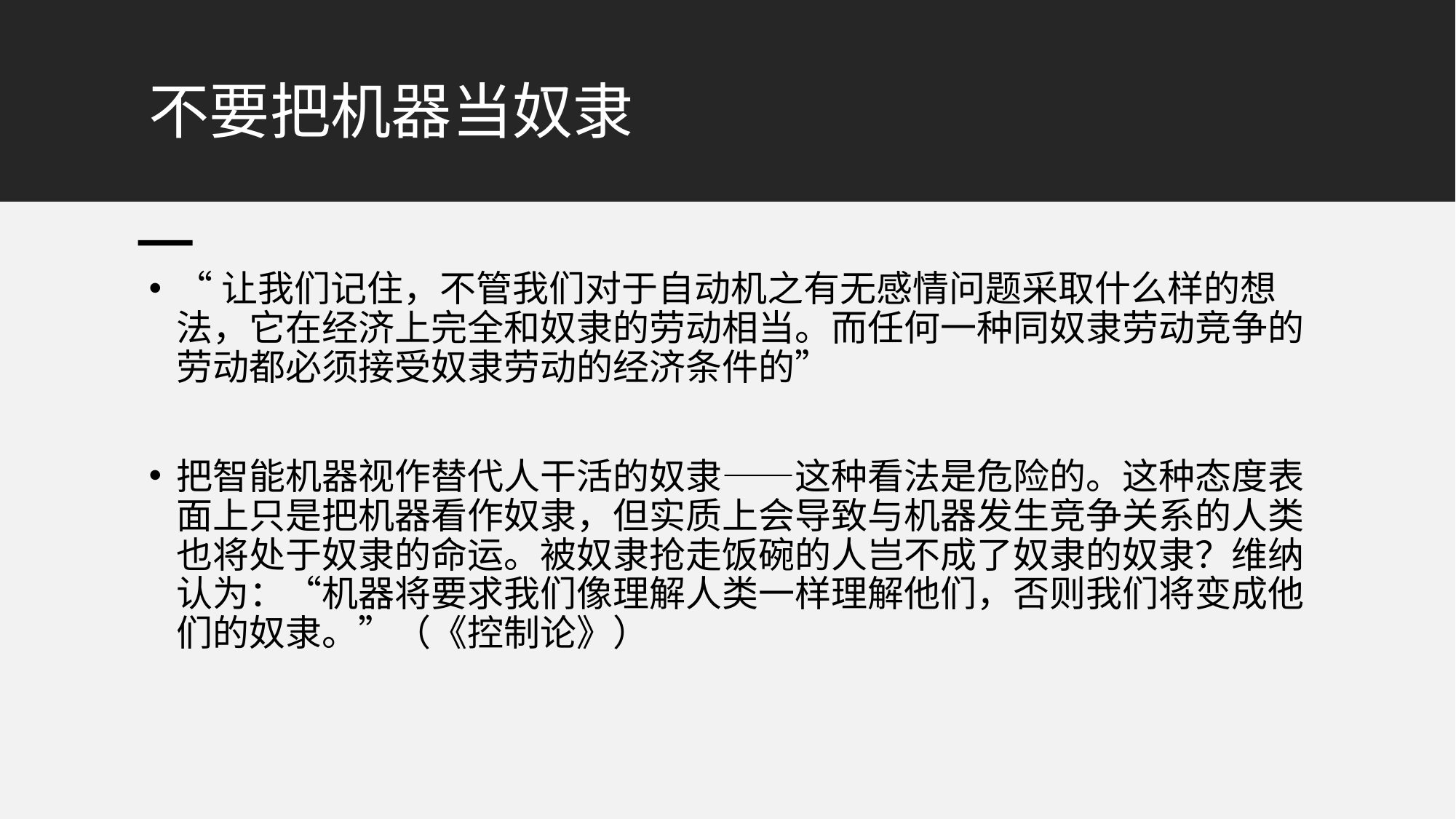

# 不要把机器当奴隶

“让我们记住，不管我们对于自动机之有无感情问题采取什么样的想法，它在经济上完全和奴隶的劳动相当。而任何一种同奴隶劳动竞争的劳动都必须接受奴隶劳动的经济条件的”

把智能机器视作替代人干活的奴隶——这种看法是危险的。这种态度表面上只是把机器看作奴隶，但实质上会导致与机器发生竞争关系的人类也将处于奴隶的命运。被奴隶抢走饭碗的人岂不成了奴隶的奴隶？维纳认为：“机器将要求我们像理解人类一样理解他们，否则我们将变成他们的奴隶。”（《控制论》）